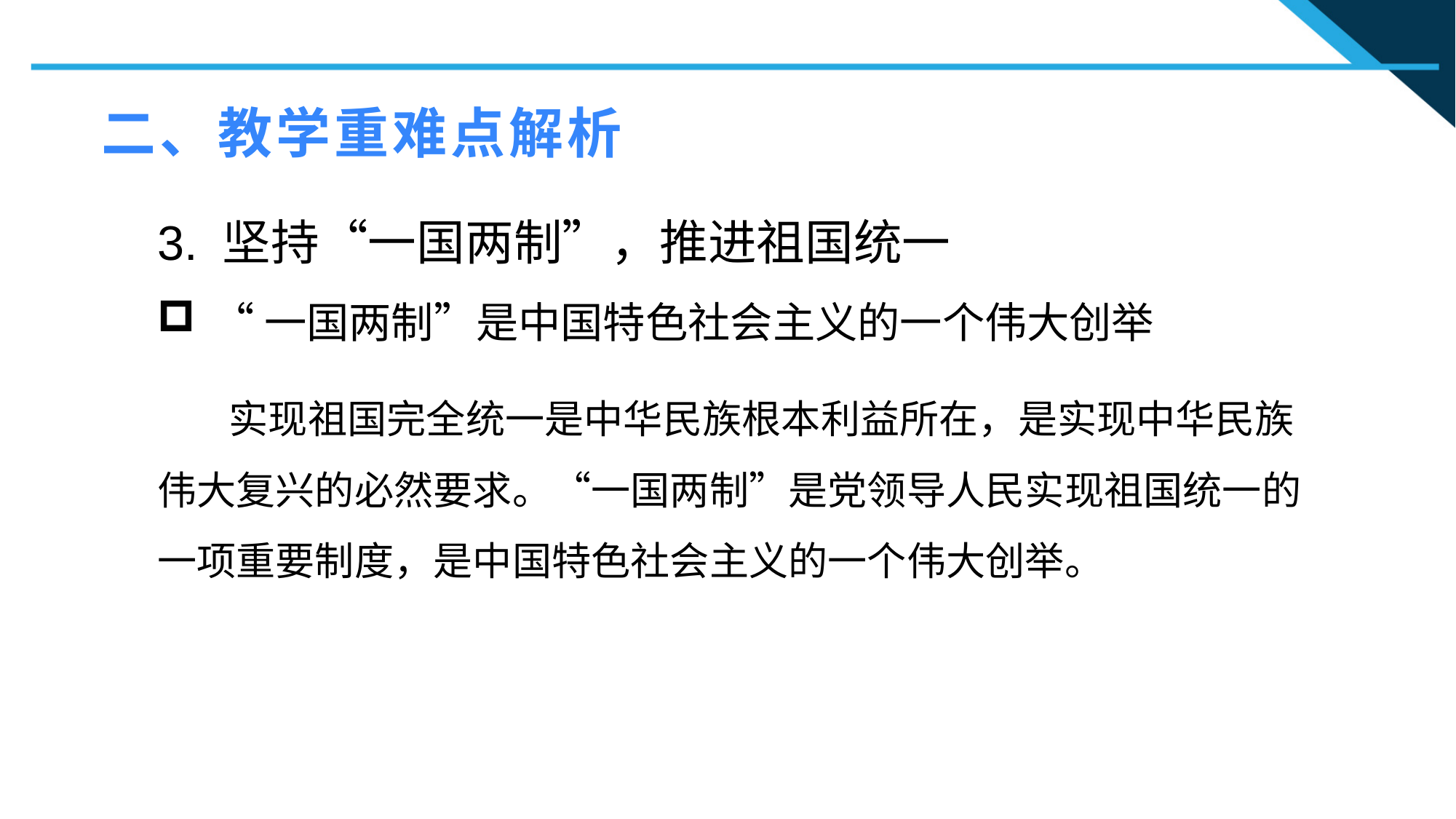

二、教学重难点解析
3. 坚持“一国两制”，推进祖国统一
“一国两制”是中国特色社会主义的一个伟大创举
1
       实现祖国完全统一是中华民族根本利益所在，是实现中华民族伟大复兴的必然要求。“一国两制”是党领导人民实现祖国统一的一项重要制度，是中国特色社会主义的一个伟大创举。
2
2
n